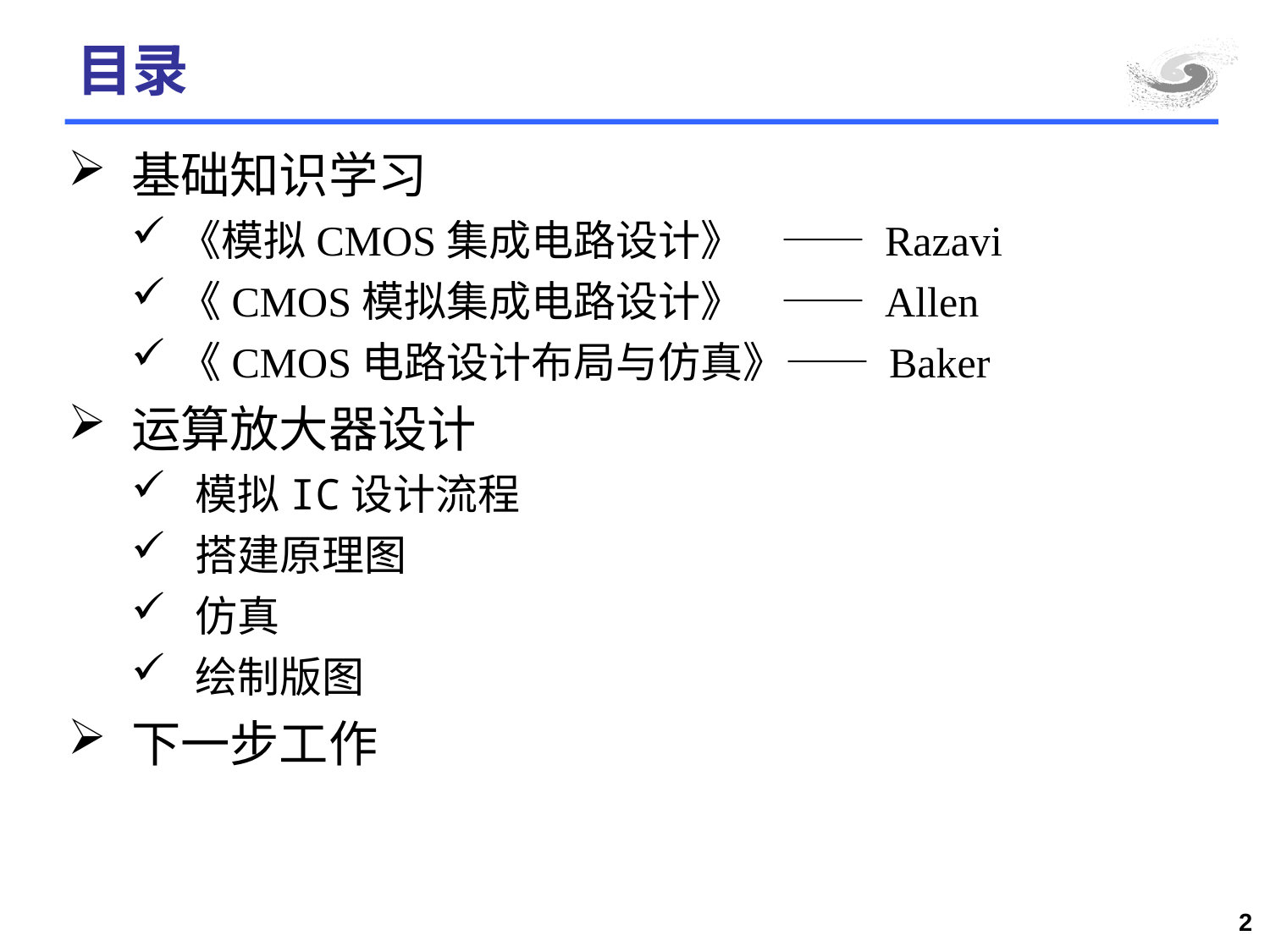

# 目录
基础知识学习
《模拟CMOS集成电路设计》    —— Razavi
《CMOS模拟集成电路设计》    —— Allen
《CMOS电路设计布局与仿真》—— Baker
运算放大器设计
模拟IC设计流程
搭建原理图
仿真
绘制版图
下一步工作
2